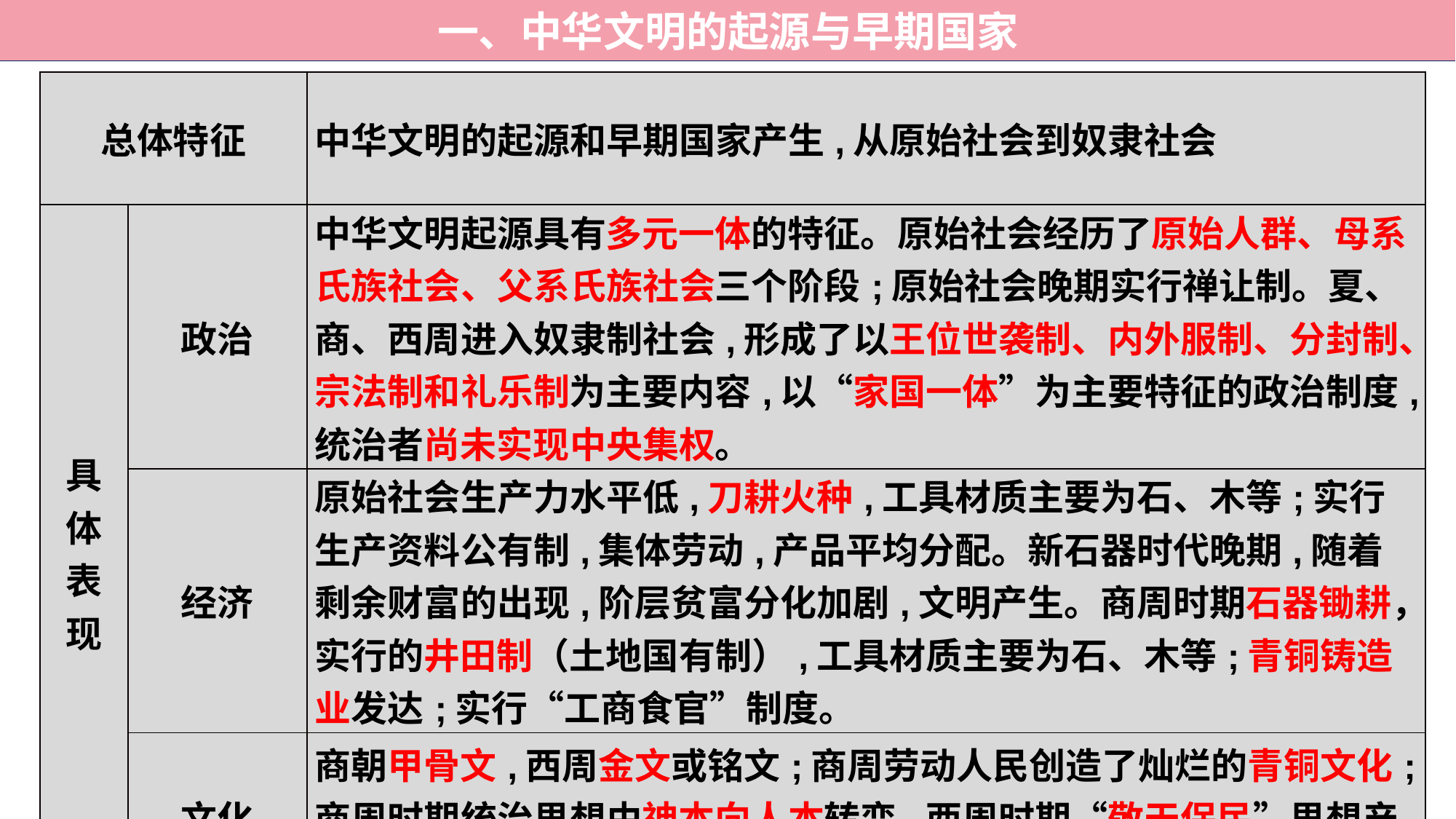

一、中华文明的起源与早期国家
| 总体特征 |  | 中华文明的起源和早期国家产生,从原始社会到奴隶社会 |
| --- | --- | --- |
| 具体表现 | 政治 | 中华文明起源具有多元一体的特征。原始社会经历了原始人群、母系氏族社会、父系氏族社会三个阶段;原始社会晚期实行禅让制。夏、商、西周进入奴隶制社会,形成了以王位世袭制、内外服制、分封制、宗法制和礼乐制为主要内容,以“家国一体”为主要特征的政治制度,统治者尚未实现中央集权。 |
|  | 经济 | 原始社会生产力水平低,刀耕火种,工具材质主要为石、木等;实行生产资料公有制,集体劳动,产品平均分配。新石器时代晚期,随着剩余财富的出现,阶层贫富分化加剧,文明产生。商周时期石器锄耕，实行的井田制（土地国有制）,工具材质主要为石、木等;青铜铸造业发达;实行“工商食官”制度。 |
|  | 文化 | 商朝甲骨文,西周金文或铭文;商周劳动人民创造了灿烂的青铜文化;商周时期统治思想由神本向人本转变,西周时期“敬天保民”思想产生。 |